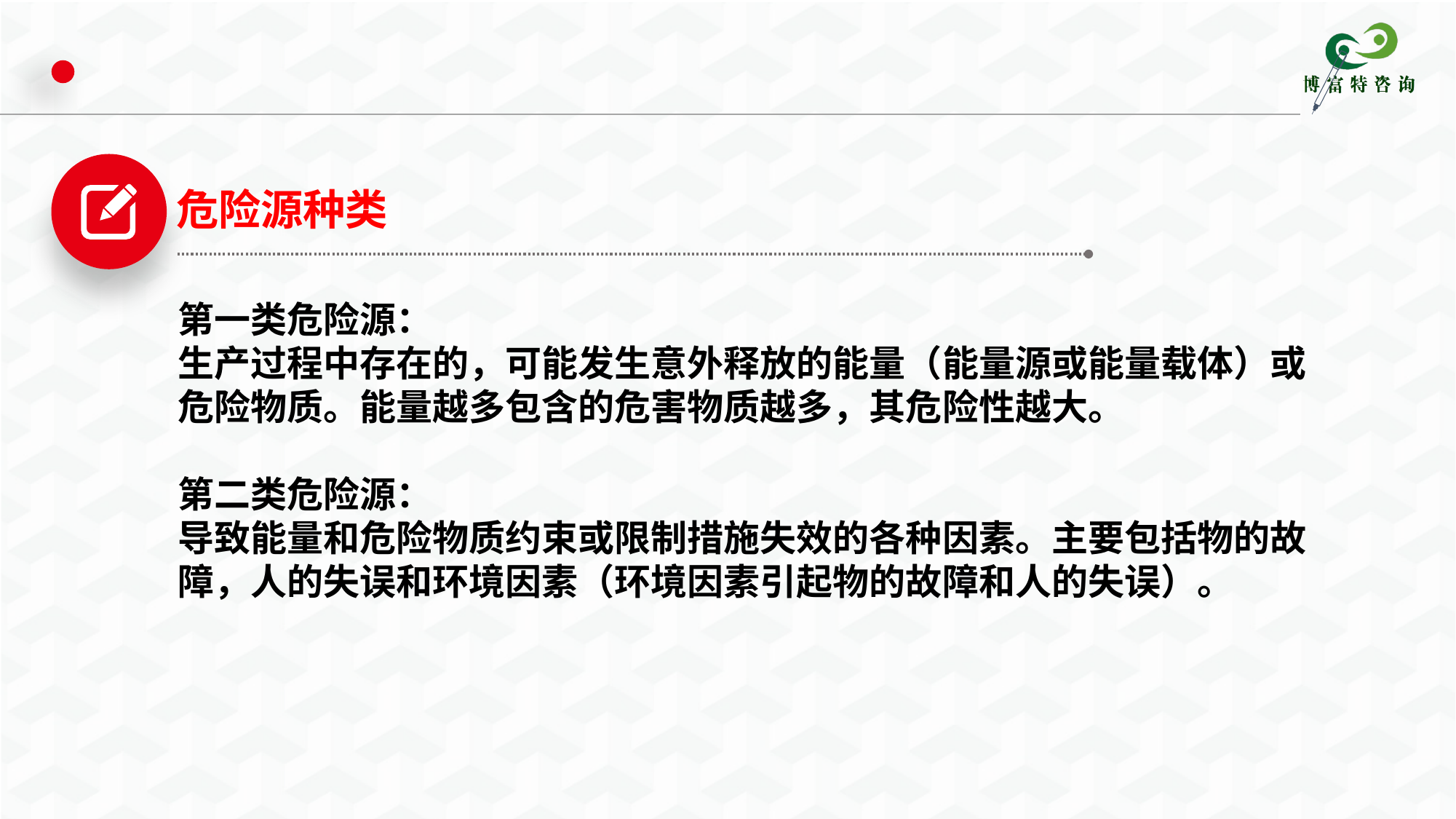

危险源种类
第一类危险源：
生产过程中存在的，可能发生意外释放的能量（能量源或能量载体）或危险物质。能量越多包含的危害物质越多，其危险性越大。

第二类危险源：
导致能量和危险物质约束或限制措施失效的各种因素。主要包括物的故障，人的失误和环境因素（环境因素引起物的故障和人的失误）。